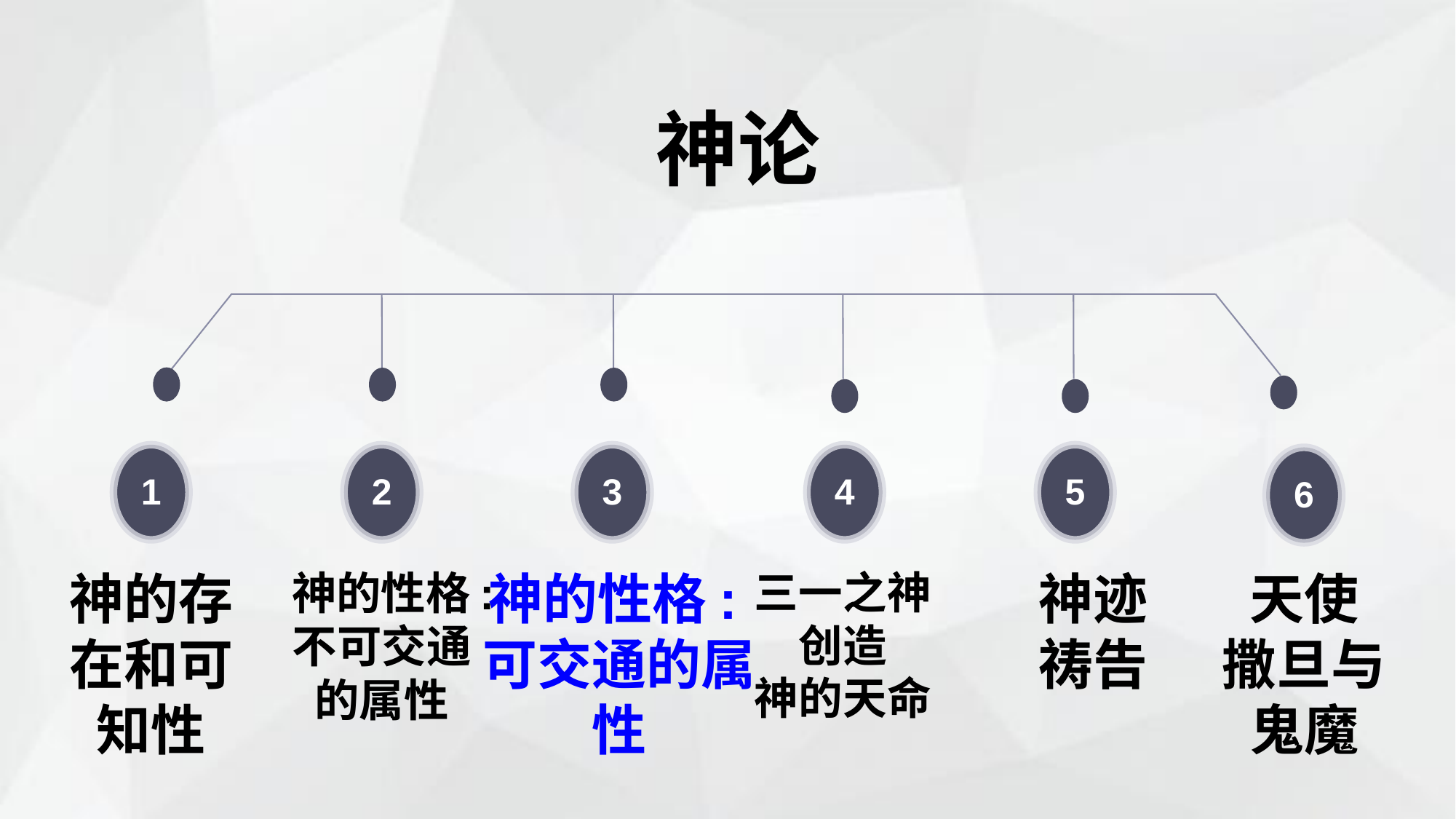

神论

2
神的性格:不可交通的属性

3
神的性格:可交通的属性

4
三一之神
创造
神的天命

5
神迹
祷告

1
神的存在和可知性

6
天使
撒旦与鬼魔
3